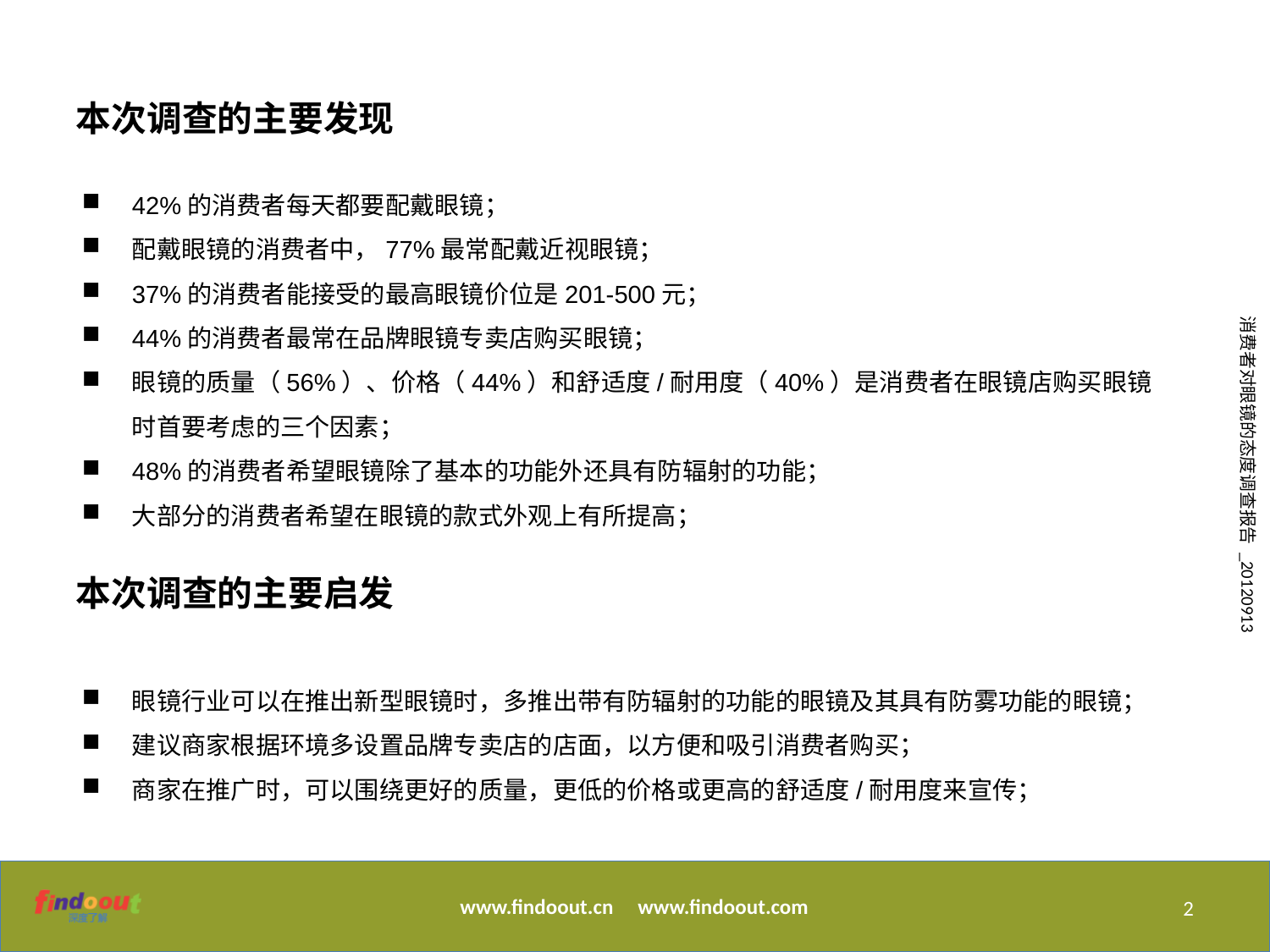

本次调查的主要发现
42%的消费者每天都要配戴眼镜；
配戴眼镜的消费者中，77%最常配戴近视眼镜；
37%的消费者能接受的最高眼镜价位是201-500元；
44%的消费者最常在品牌眼镜专卖店购买眼镜；
眼镜的质量（56%）、价格（44%）和舒适度/耐用度（40%）是消费者在眼镜店购买眼镜时首要考虑的三个因素；
48%的消费者希望眼镜除了基本的功能外还具有防辐射的功能；
大部分的消费者希望在眼镜的款式外观上有所提高；
本次调查的主要启发
眼镜行业可以在推出新型眼镜时，多推出带有防辐射的功能的眼镜及其具有防雾功能的眼镜；
建议商家根据环境多设置品牌专卖店的店面，以方便和吸引消费者购买；
商家在推广时，可以围绕更好的质量，更低的价格或更高的舒适度/耐用度来宣传；
2